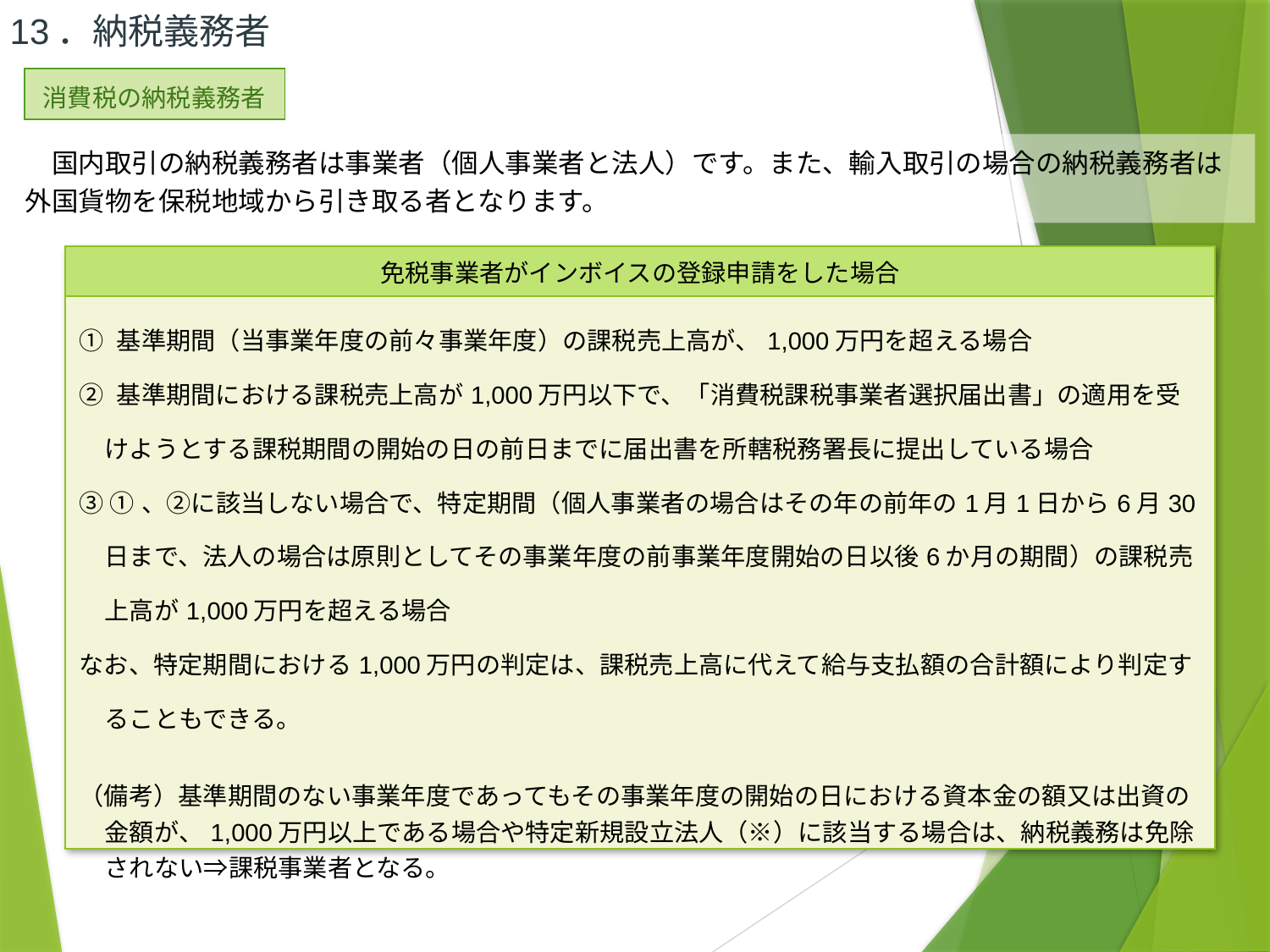

13．納税義務者
| 消費税の納税義務者 |
| --- |
　国内取引の納税義務者は事業者（個人事業者と法人）です。また、輸入取引の場合の納税義務者は外国貨物を保税地域から引き取る者となります。
| 免税事業者がインボイスの登録申請をした場合 |
| --- |
| ① 基準期間（当事業年度の前々事業年度）の課税売上高が、1,000万円を超える場合 ② 基準期間における課税売上高が1,000万円以下で、「消費税課税事業者選択届出書」の適用を受けようとする課税期間の開始の日の前日までに届出書を所轄税務署長に提出している場合 ③ ①、②に該当しない場合で、特定期間（個人事業者の場合はその年の前年の1月1日から6月30日まで、法人の場合は原則としてその事業年度の前事業年度開始の日以後6か月の期間）の課税売上高が1,000万円を超える場合 なお、特定期間における1,000万円の判定は、課税売上高に代えて給与支払額の合計額により判定することもできる。 （備考）基準期間のない事業年度であってもその事業年度の開始の日における資本金の額又は出資の金額が、1,000万円以上である場合や特定新規設立法人（※）に該当する場合は、納税義務は免除されない⇒課税事業者となる。 |